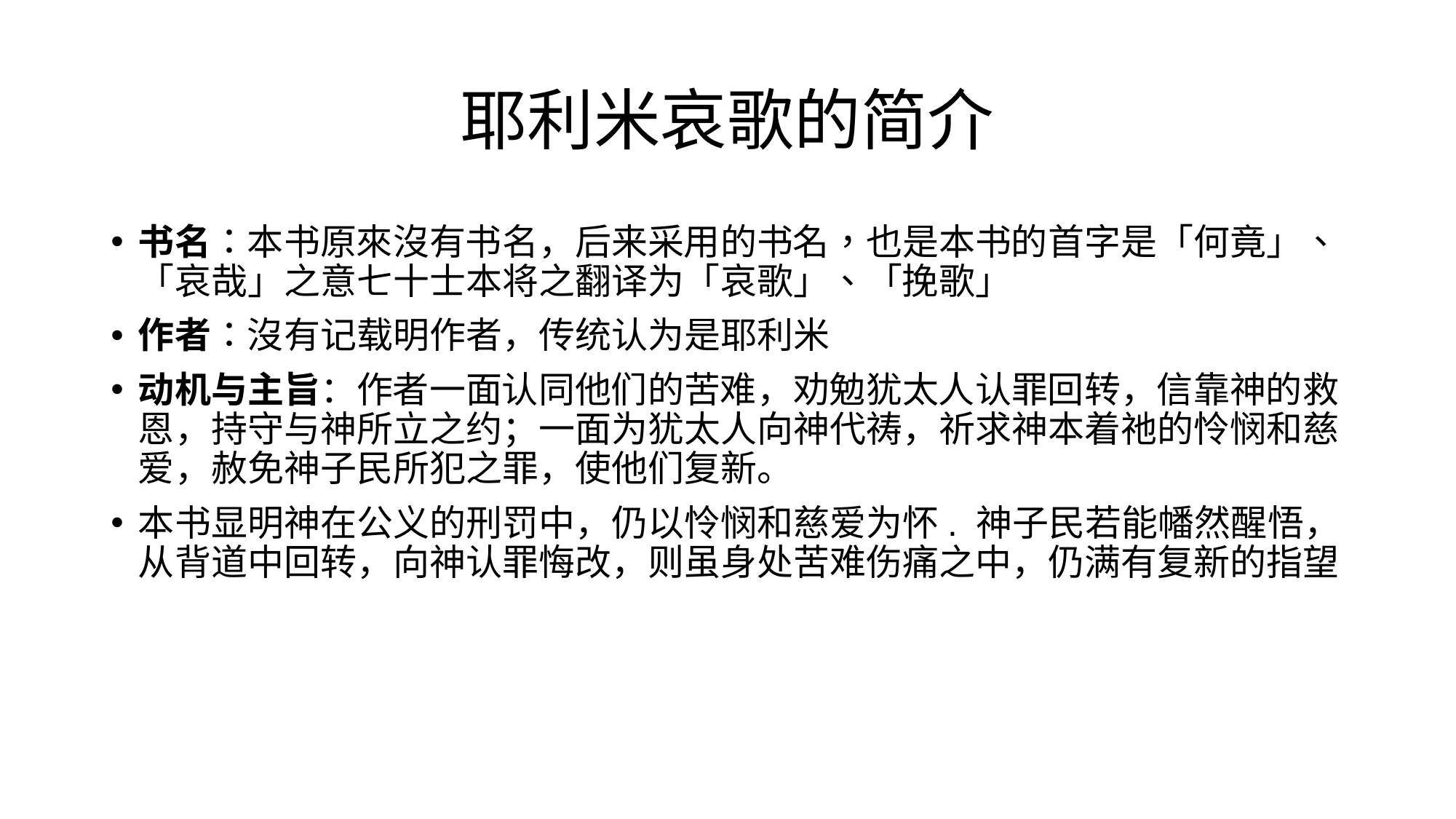

# 耶利米哀歌的简介
书名：本书原來沒有书名，后来采用的书名，也是本书的首字是「何竟」、「哀哉」之意七十士本将之翻译为「哀歌」、「挽歌」
作者：沒有记载明作者，传统认为是耶利米
动机与主旨：作者一面认同他们的苦难，劝勉犹太人认罪回转，信靠神的救恩，持守与神所立之约；一面为犹太人向神代祷，祈求神本着祂的怜悯和慈爱，赦免神子民所犯之罪，使他们复新。
本书显明神在公义的刑罚中，仍以怜悯和慈爱为怀. 神子民若能幡然醒悟，从背道中回转，向神认罪悔改，则虽身处苦难伤痛之中，仍满有复新的指望